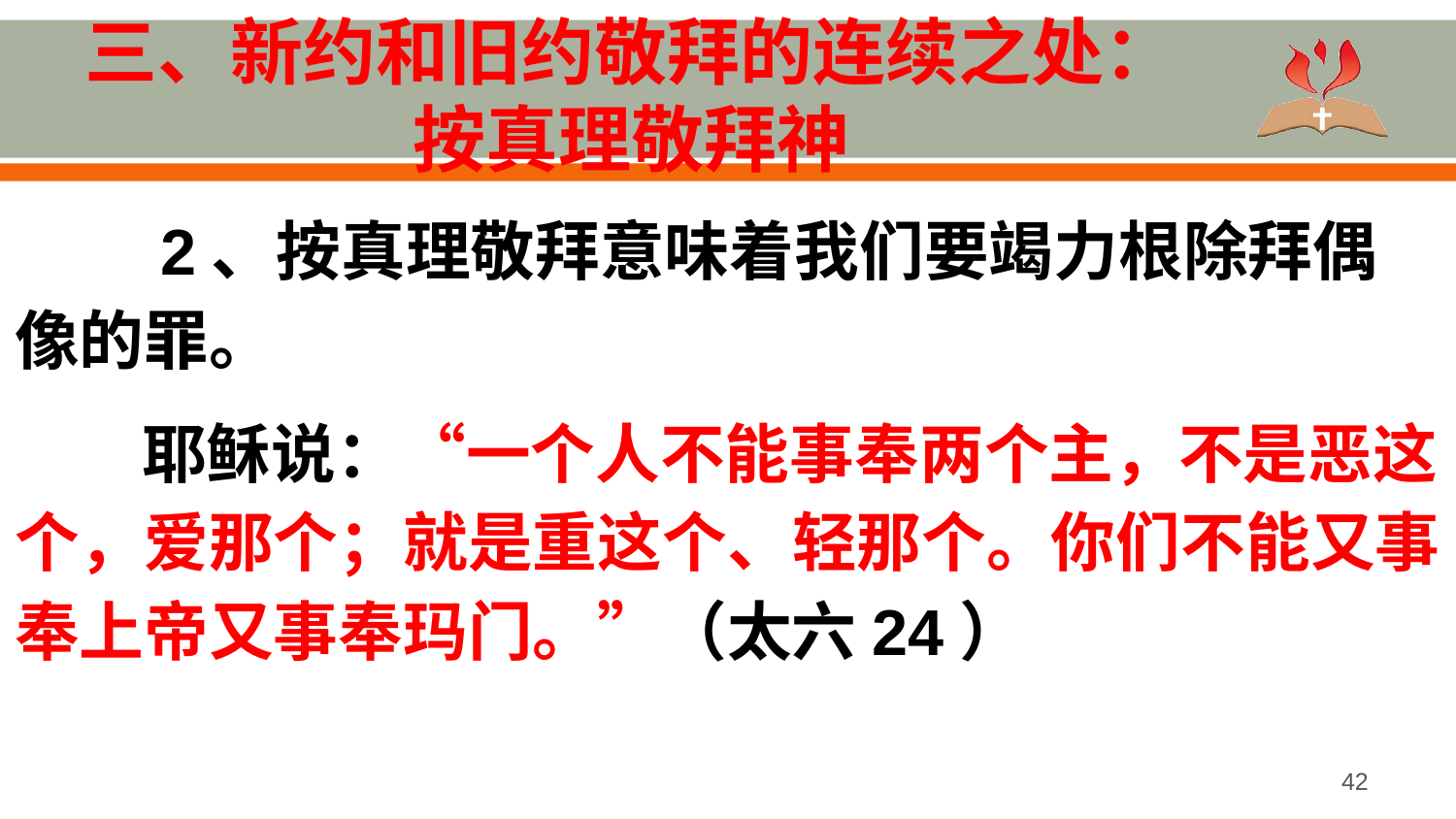

# 三、新约和旧约敬拜的连续之处：按真理敬拜神
	2、按真理敬拜意味着我们要竭力根除拜偶像的罪。
耶稣说：“一个人不能事奉两个主，不是恶这个，爱那个；就是重这个、轻那个。你们不能又事奉上帝又事奉玛门。”（太六24）

42